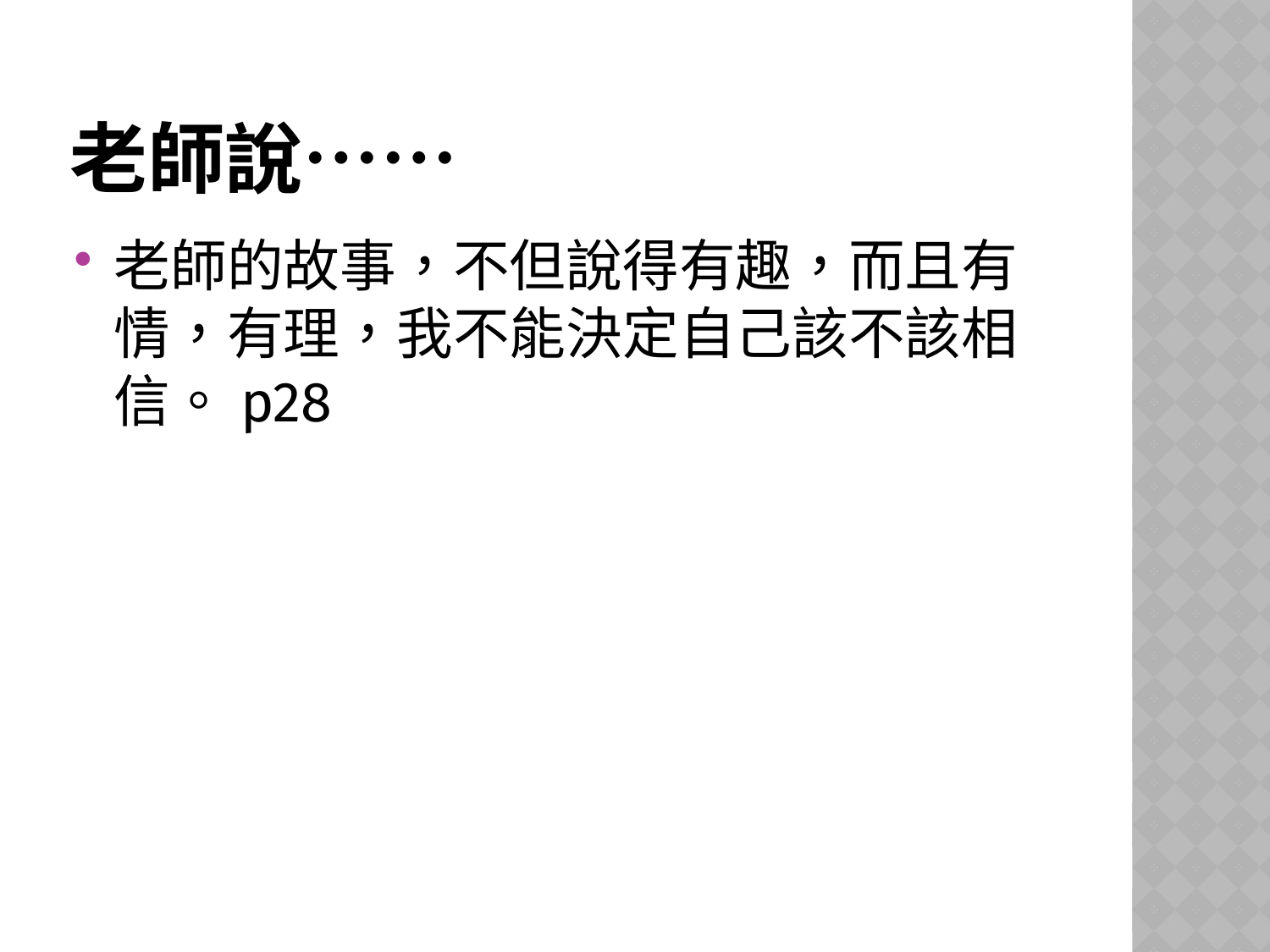

# 老師說……
老師的故事，不但說得有趣，而且有情，有理，我不能決定自己該不該相信。p28